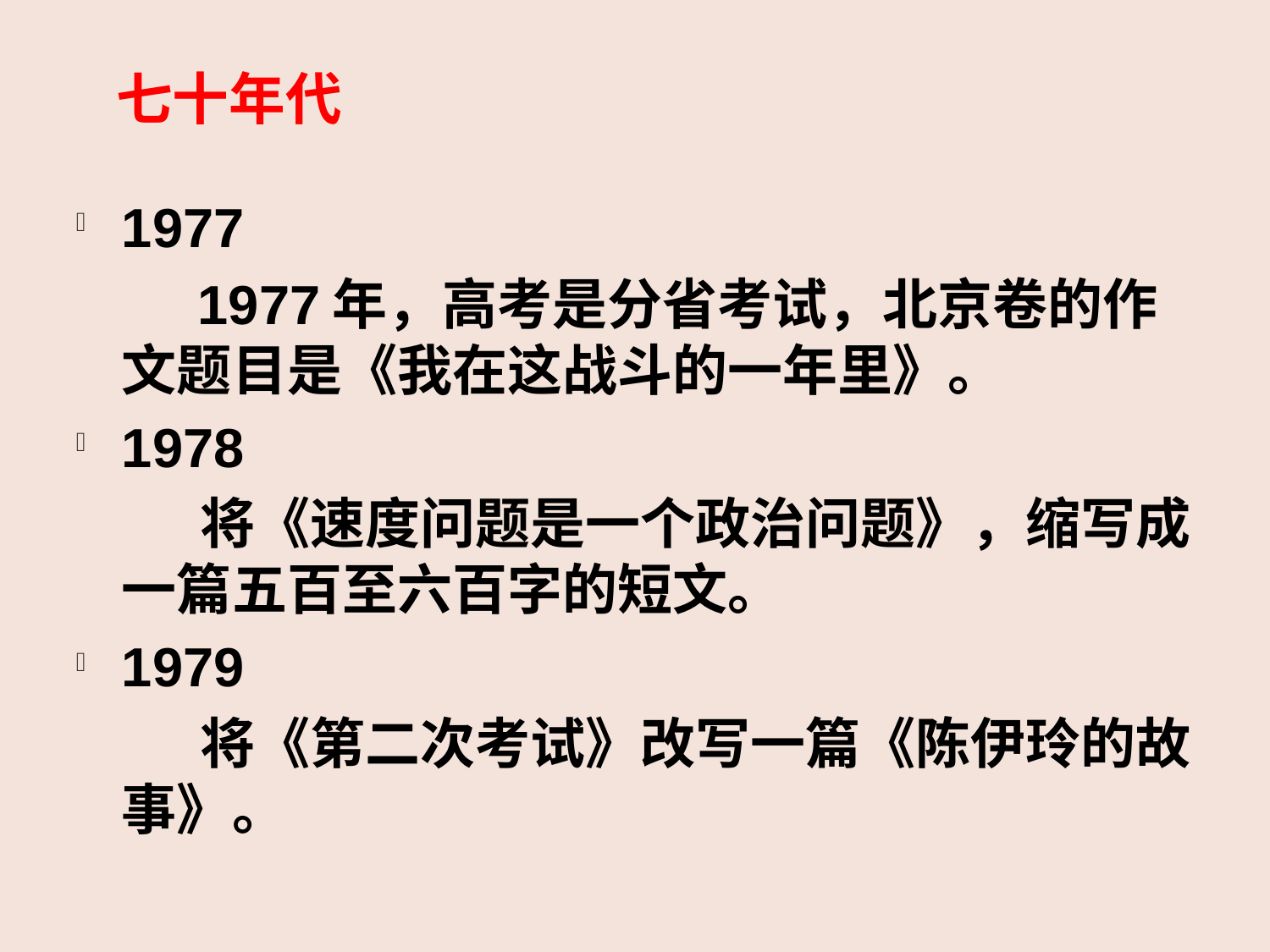

# 七十年代
1977
        1977年，高考是分省考试，北京卷的作文题目是《我在这战斗的一年里》。
1978
         将《速度问题是一个政治问题》，缩写成一篇五百至六百字的短文。
1979
         将《第二次考试》改写一篇《陈伊玲的故事》。